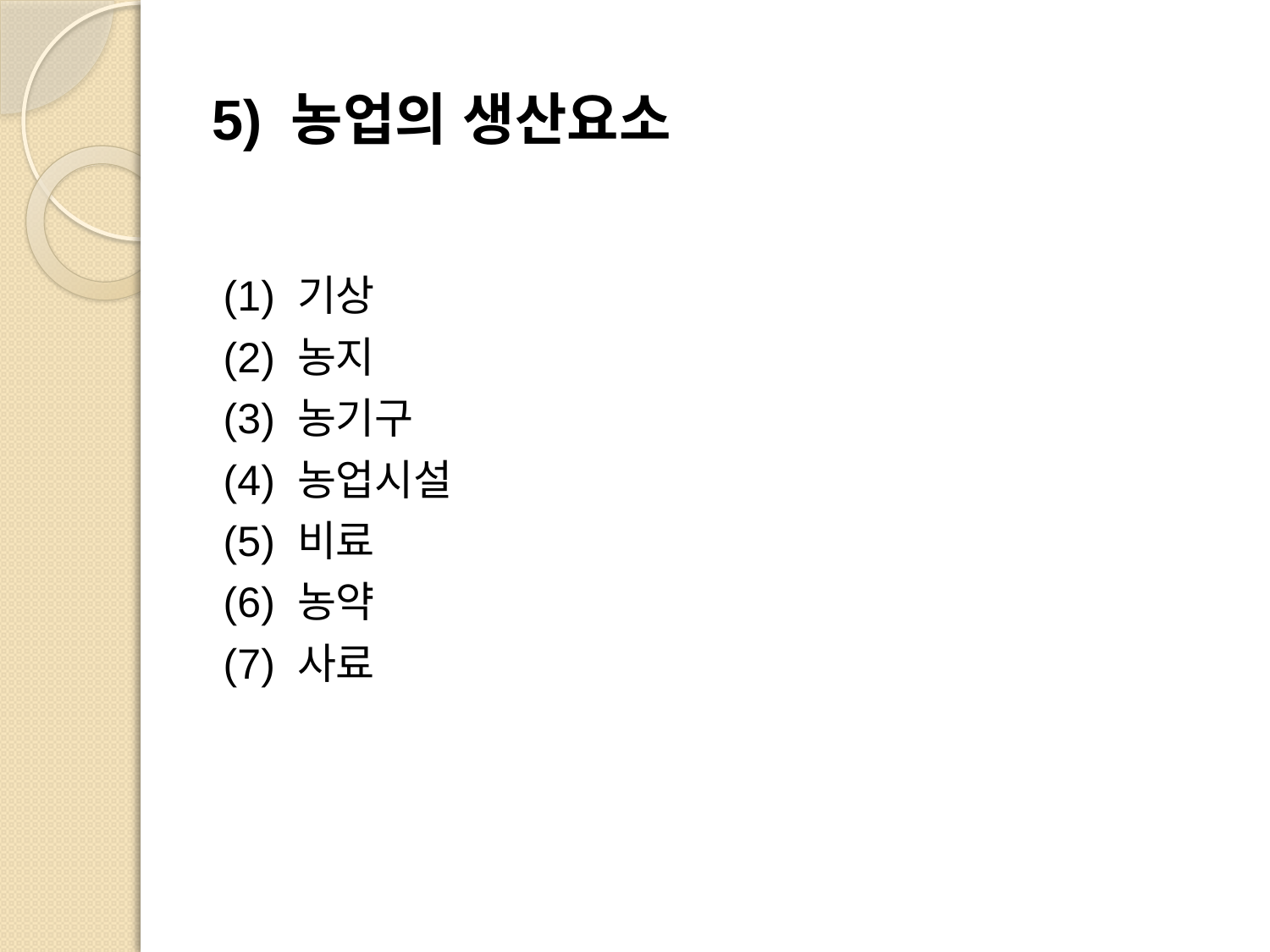

# 5) 농업의 생산요소

(1) 기상
(2) 농지
(3) 농기구
(4) 농업시설
(5) 비료
(6) 농약
(7) 사료